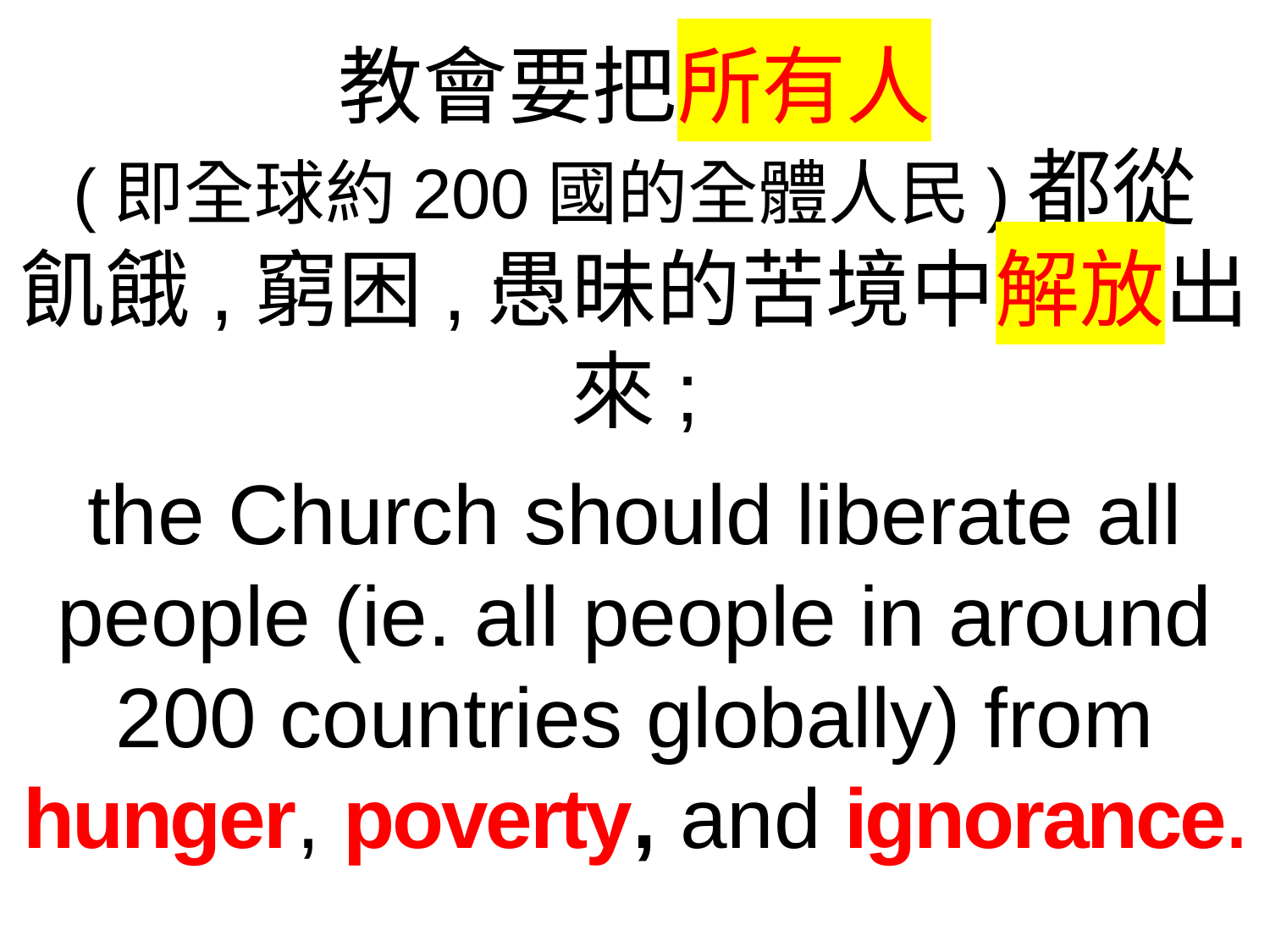

教會要把所有人
(即全球約200國的全體人民)都從
飢餓,窮困,愚昧的苦境中解放出來;
the Church should liberate all people (ie. all people in around 200 countries globally) from hunger, poverty, and ignorance.